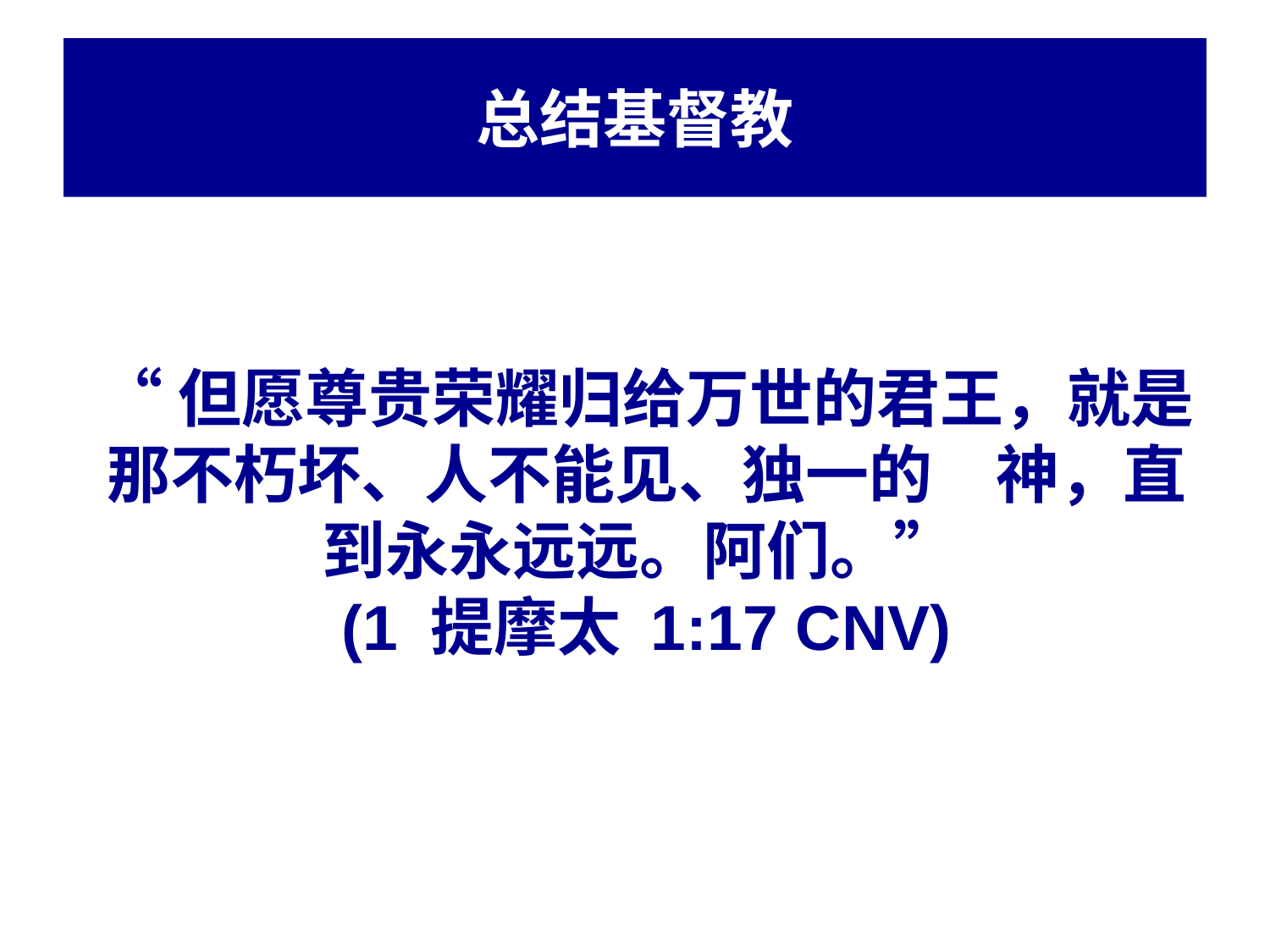

# 总结基督教
“但愿尊贵荣耀归给万世的君王，就是那不朽坏、人不能见、独一的　神，直到永永远远。阿们。”
(1 提摩太 1:17 CNV)